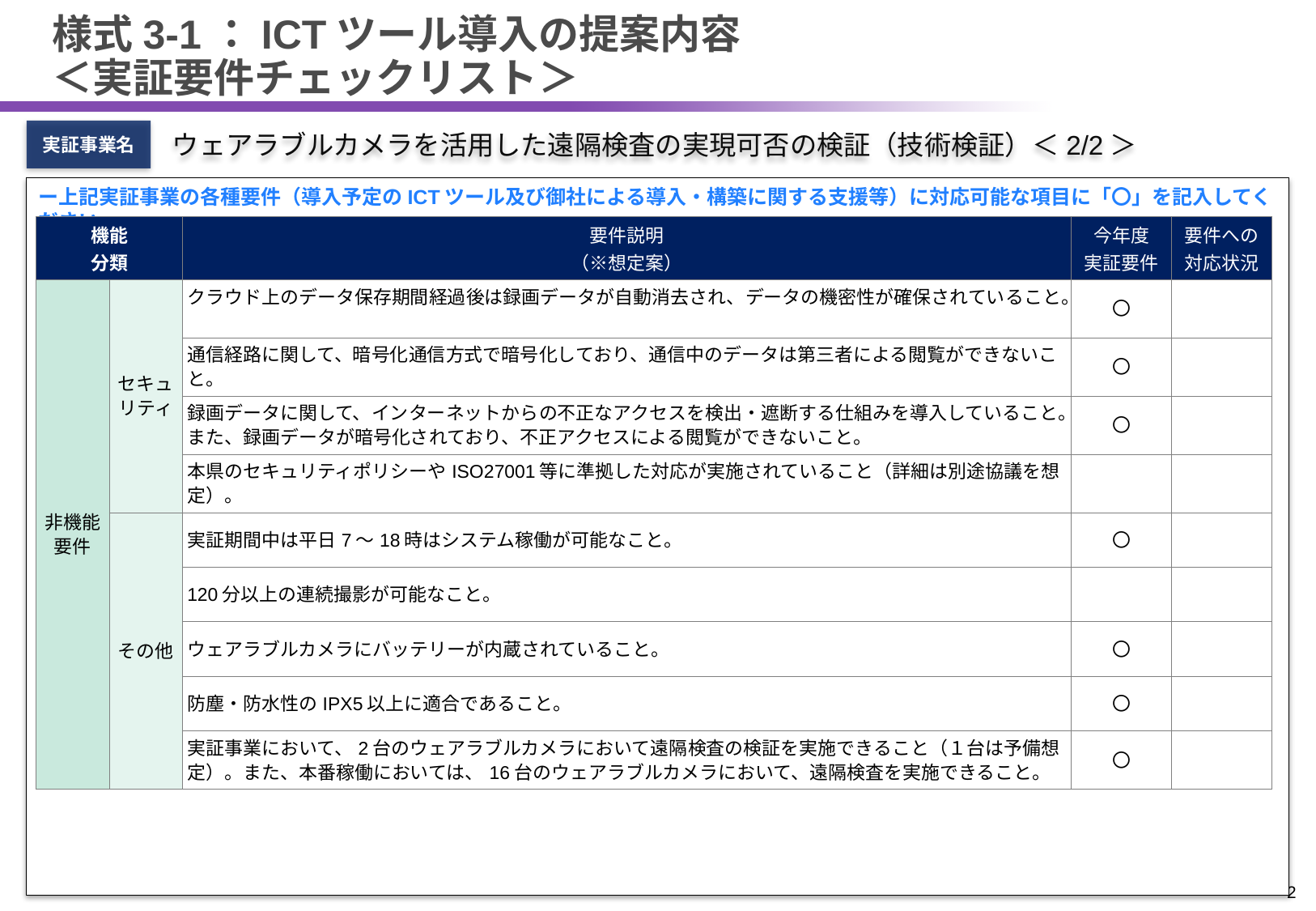

# 様式3-1：ICTツール導入の提案内容 ＜実証要件チェックリスト＞
実証事業名
ウェアラブルカメラを活用した遠隔検査の実現可否の検証（技術検証）＜2/2＞
ー上記実証事業の各種要件（導入予定のICTツール及び御社による導入・構築に関する支援等）に対応可能な項目に「〇」を記入してくださいー
| 機能 分類 |  | 要件説明 （※想定案） | 今年度 実証要件 | 要件への 対応状況 |
| --- | --- | --- | --- | --- |
| 非機能要件 | セキュリティ | クラウド上のデータ保存期間経過後は録画データが自動消去され、データの機密性が確保されていること。 | 〇 |  |
|  |  | 通信経路に関して、暗号化通信方式で暗号化しており、通信中のデータは第三者による閲覧ができないこと。 | 〇 |  |
|  |  | 録画データに関して、インターネットからの不正なアクセスを検出・遮断する仕組みを導入していること。 また、録画データが暗号化されており、不正アクセスによる閲覧ができないこと。 | 〇 |  |
|  |  | 本県のセキュリティポリシーやISO27001等に準拠した対応が実施されていること（詳細は別途協議を想定）。 |  |  |
|  | その他 | 実証期間中は平日7～18時はシステム稼働が可能なこと。 | 〇 |  |
|  |  | 120分以上の連続撮影が可能なこと。 |  |  |
|  |  | ウェアラブルカメラにバッテリーが内蔵されていること。 | 〇 |  |
|  |  | 防塵・防水性のIPX5以上に適合であること。 | 〇 |  |
|  |  | 実証事業において、2台のウェアラブルカメラにおいて遠隔検査の検証を実施できること（１台は予備想定）。また、本番稼働においては、16台のウェアラブルカメラにおいて、遠隔検査を実施できること。 | 〇 |  |